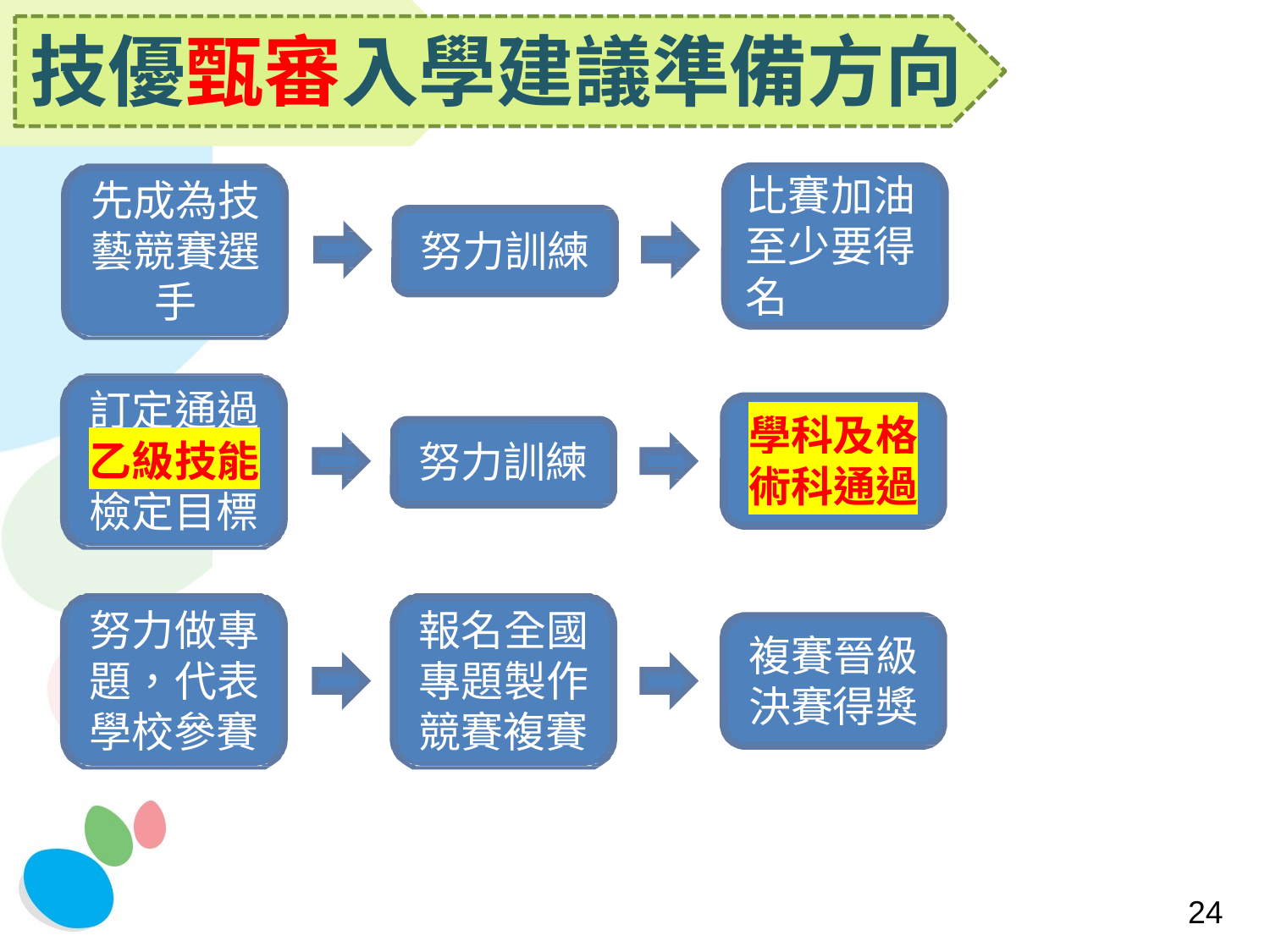

# 技優甄審入學建議準備方向

比賽加油 至少要得 名
先成為技 藝競賽選 手

努力訓練
訂定通過 乙級技能 檢定目標

學科及格
術科通過

努力訓練

努力做專 題，代表 學校參賽
報名全國 專題製作 競賽複賽

複賽晉級 決賽得獎

24